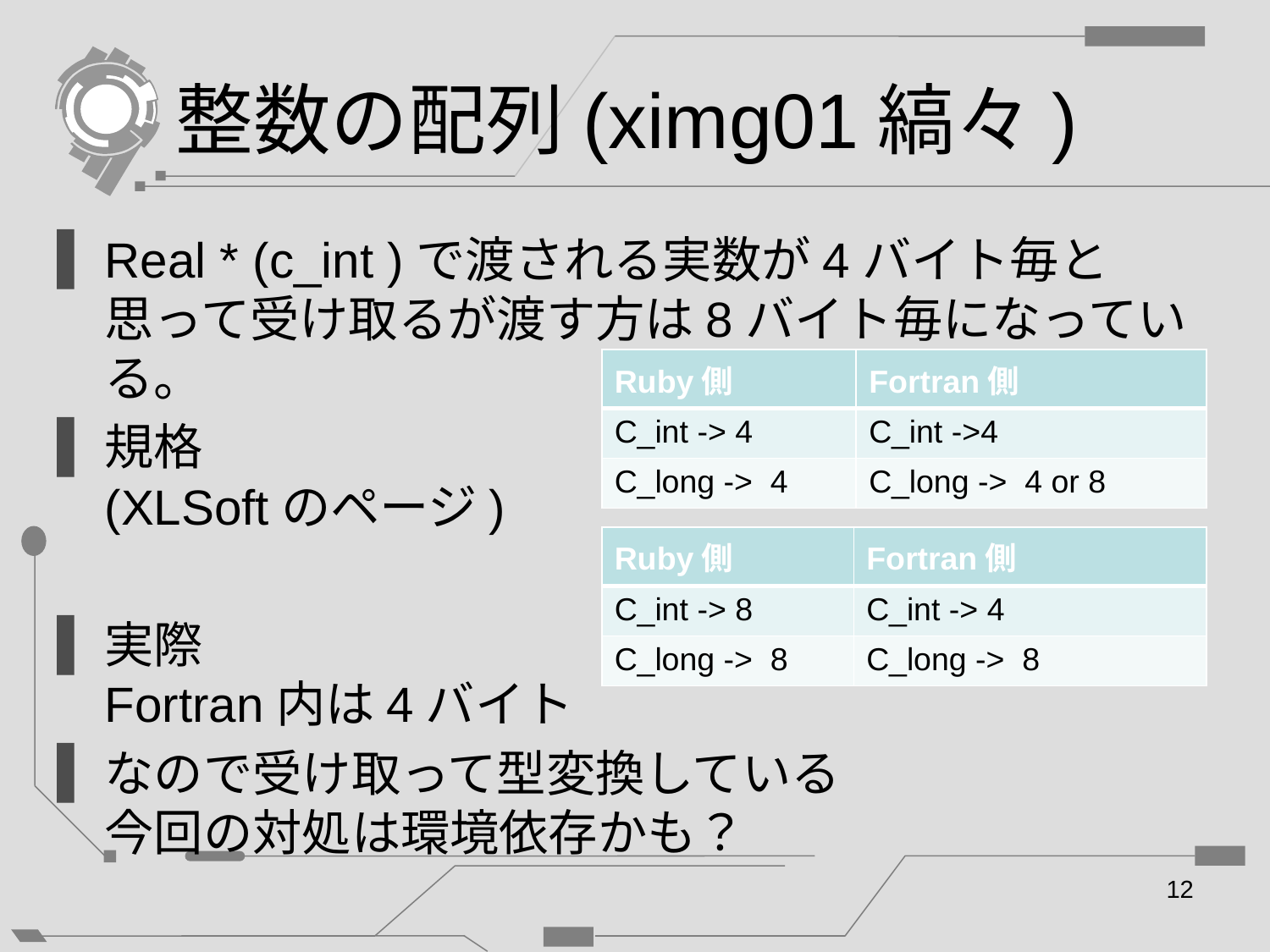

# 整数の配列(ximg01縞々)
Real * (c_int )で渡される実数が4バイト毎と思って受け取るが渡す方は8バイト毎になっている。
規格
(XLSoftのページ)

実際
Fortran内は4バイト
なので受け取って型変換している
今回の対処は環境依存かも？
| Ruby側 | Fortran側 |
| --- | --- |
| C\_int -> 4 | C\_int ->4 |
| C\_long -> 4 | C\_long -> 4 or 8 |
| Ruby側 | Fortran側 |
| --- | --- |
| C\_int -> 8 | C\_int -> 4 |
| C\_long -> 8 | C\_long -> 8 |
12